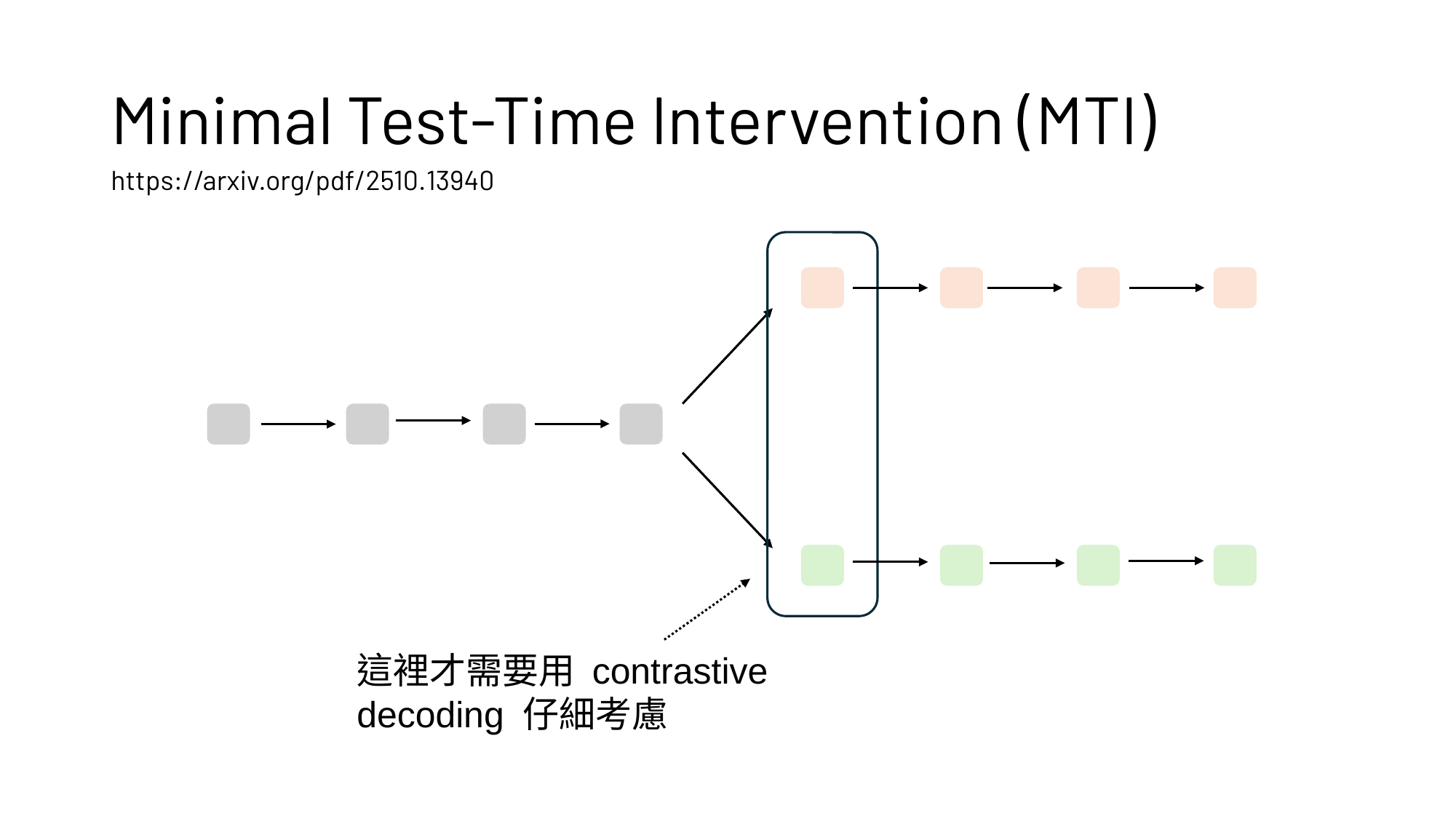

# Minimal Test-Time Intervention (MTI)
https://arxiv.org/pdf/2510.13940

這裡才需要用 contrastive decoding 仔細考慮